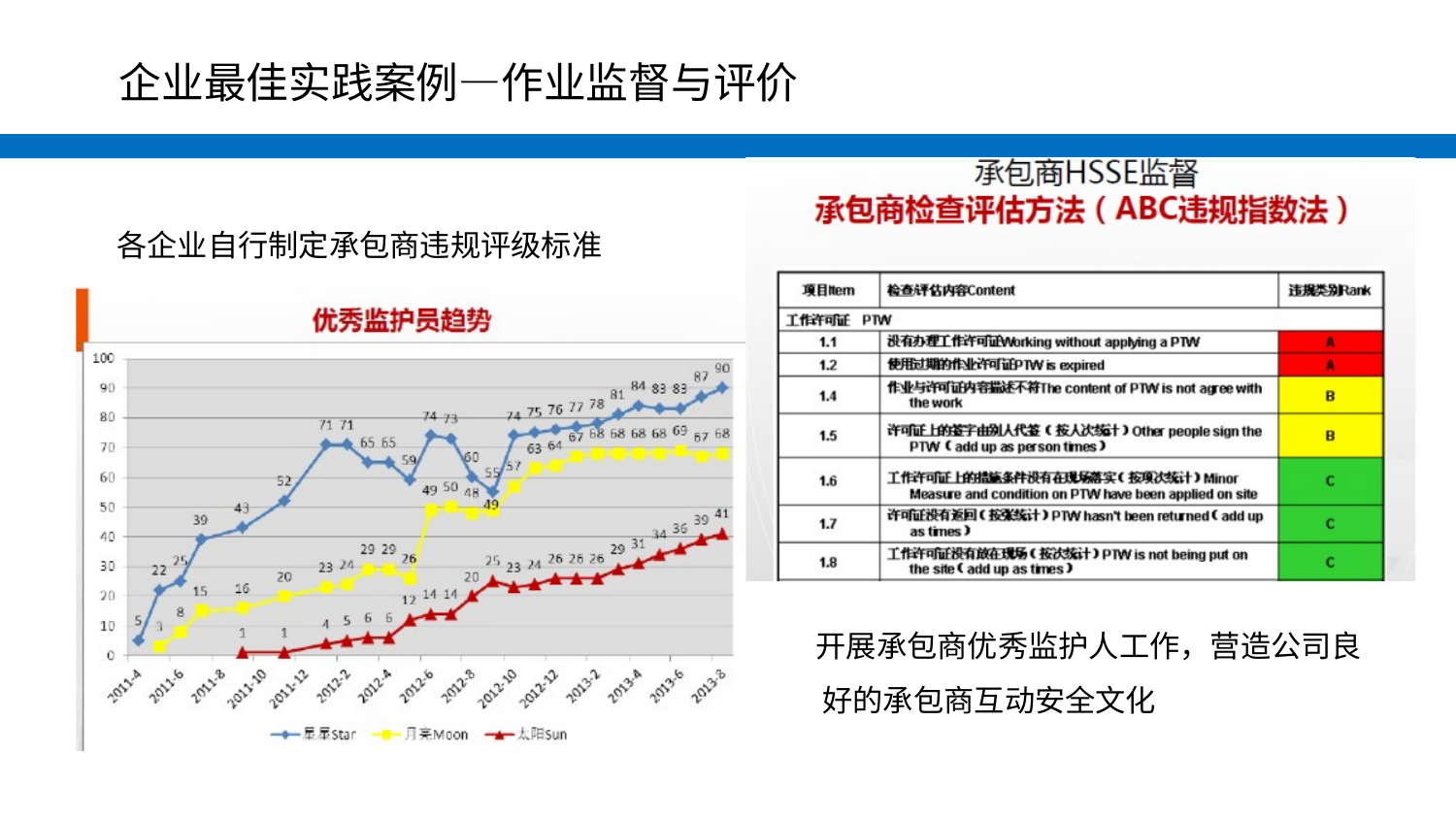

#
企业最佳实践案例—作业监督与评价

各企业自行制定承包商违规评级标准

开展承包商优秀监护人工作，营造公司良  好的承包商互动安全文化